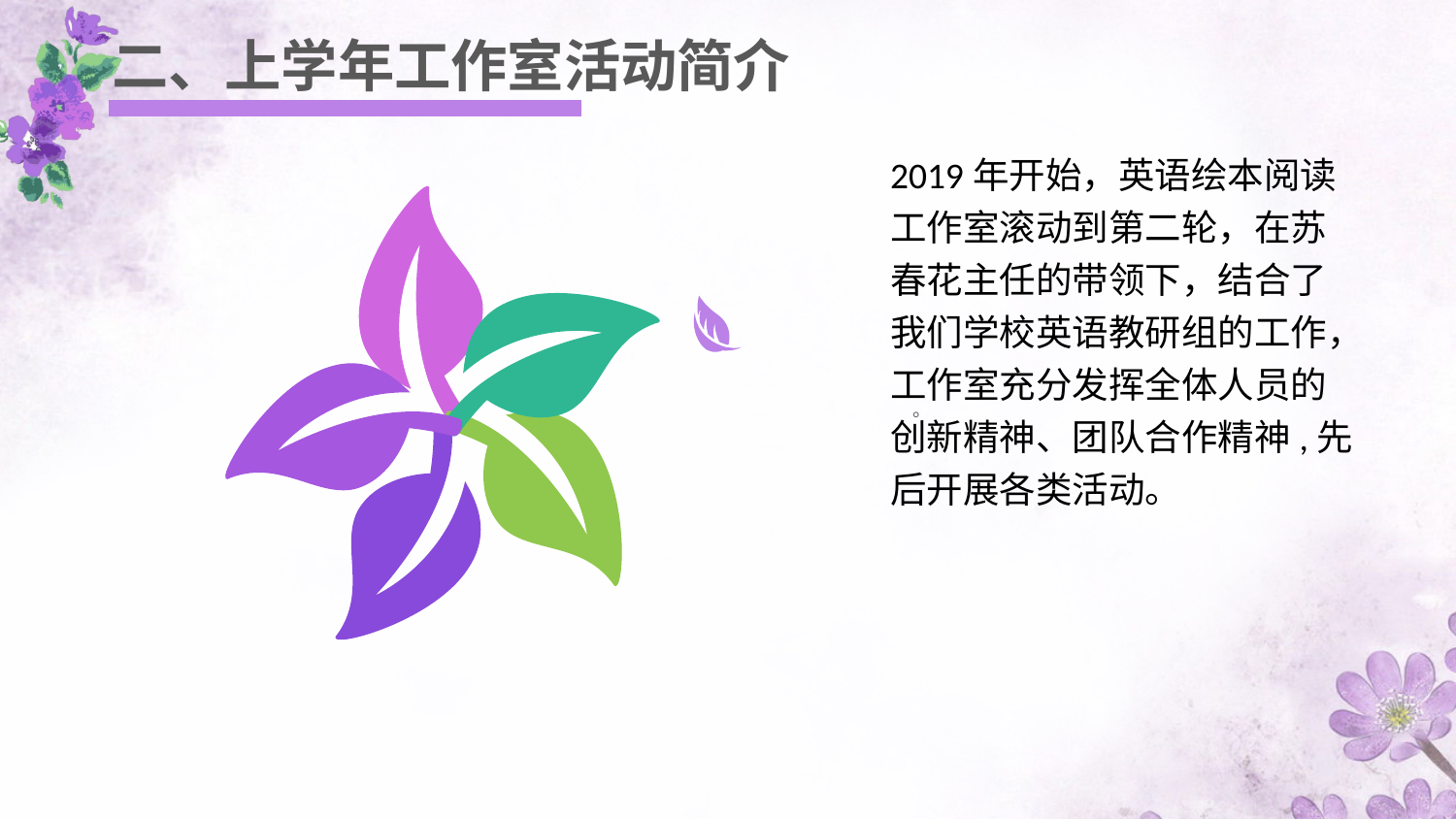

二、上学年工作室活动简介
2019年开始，英语绘本阅读工作室滚动到第二轮，在苏春花主任的带领下，结合了我们学校英语教研组的工作，工作室充分发挥全体人员的创新精神、团队合作精神,先后开展各类活动。

。